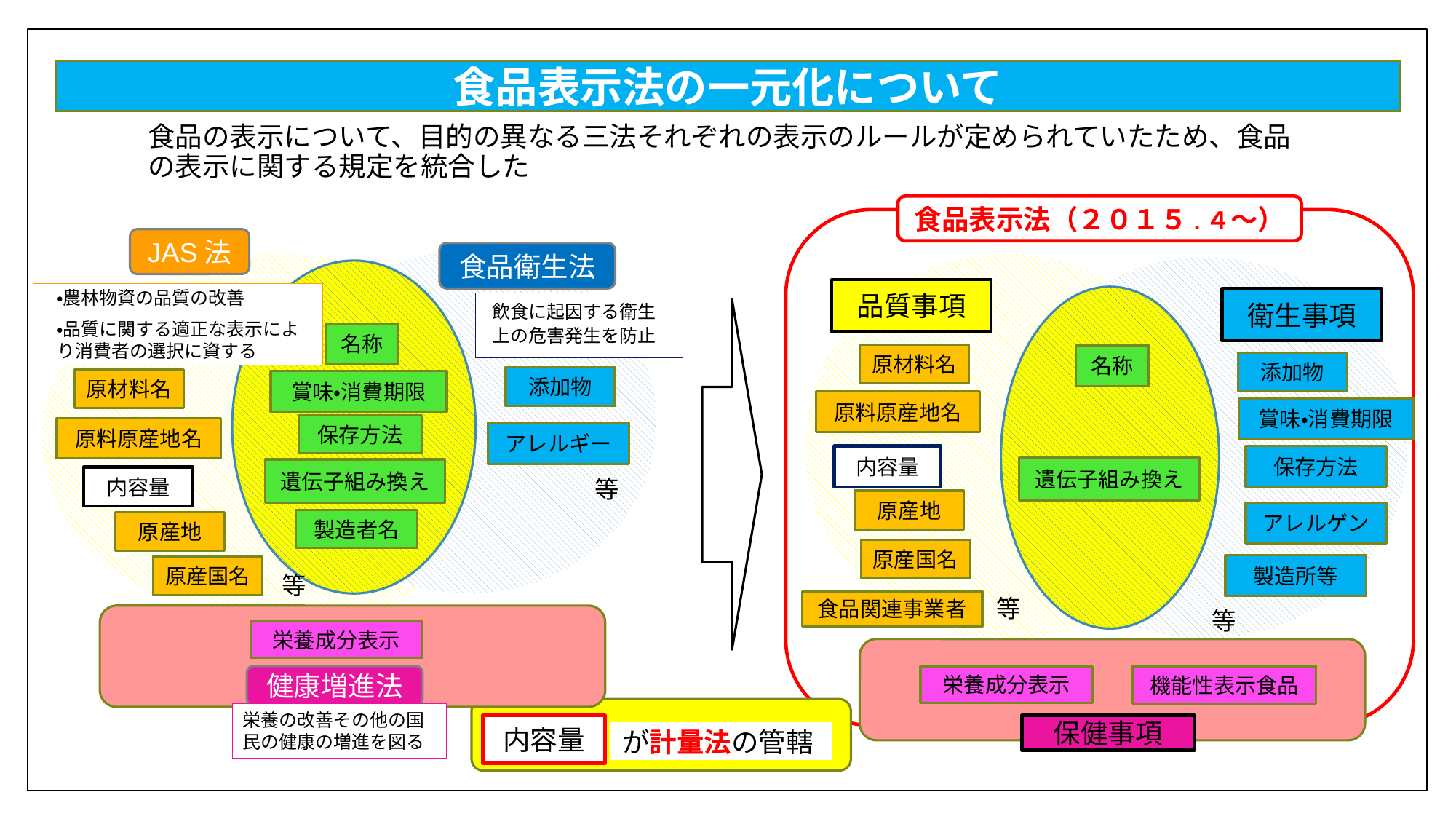

食品表示法の一元化について
# 食品の表示について、目的の異なる三法それぞれの表示のルールが定められていたため、食品の表示に関する規定を統合した
食品表示法（２０１５.４～）

JAS法
食品衛生法

品質事項
・農林物資の品質の改善
・品質に関する適正な表示により消費者の選択に資する

衛生事項
飲食に起因する衛生上の危害発生を防止

名称
原材料名
名称
添加物
添加物
原材料名
賞味・消費期限
原料原産地名
賞味・消費期限
保存方法
原料原産地名
アレルギー
内容量
保存方法
遺伝子組み換え
遺伝子組み換え
等
内容量
原産地
アレルゲン
製造者名
原産地
原産国名
等
製造所等
原産国名
等
食品関連事業者
等

栄養成分表示

健康増進法
栄養成分表示
機能性表示食品

栄養の改善その他の国民の健康の増進を図る
内容量
保健事項
が計量法の管轄